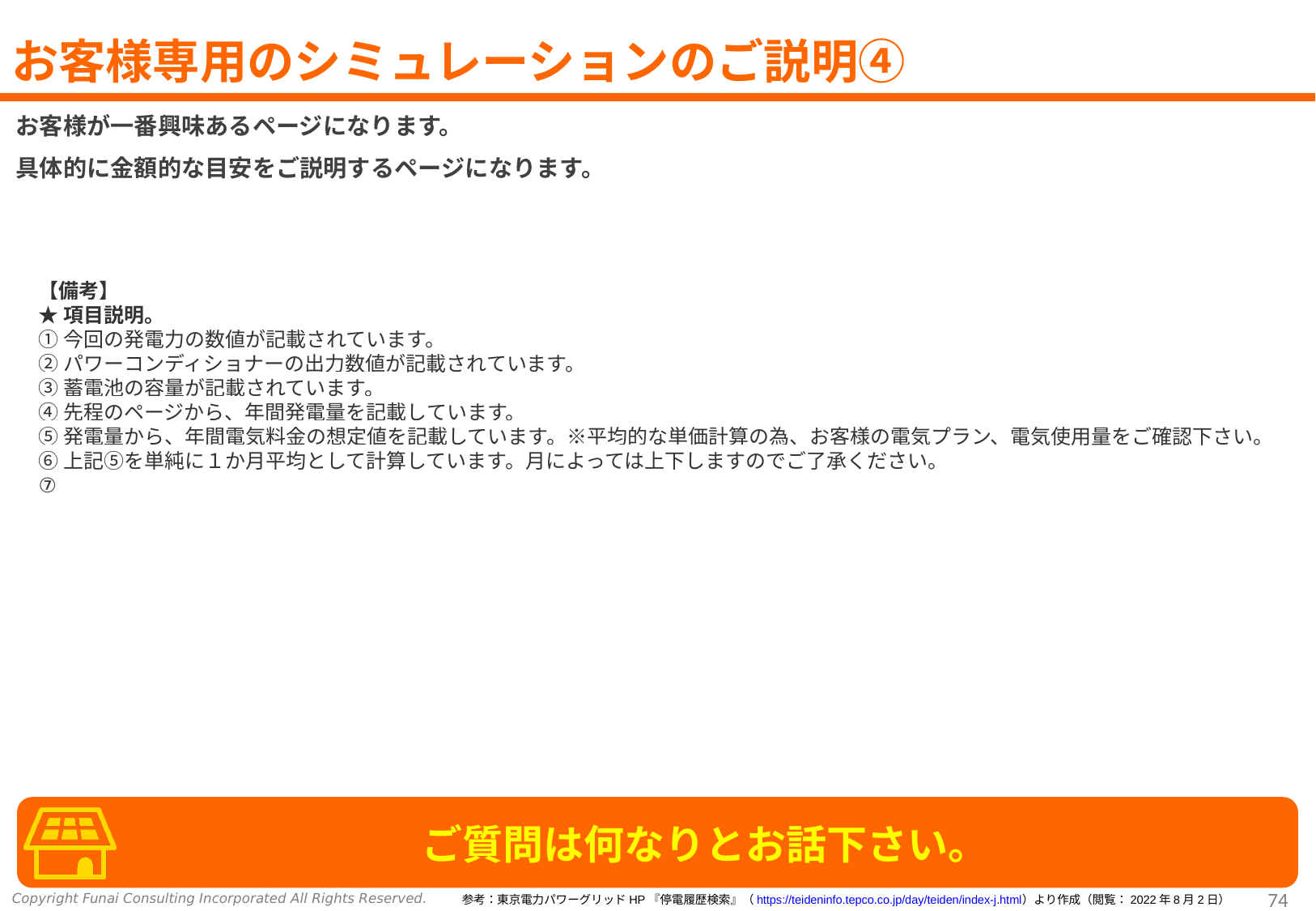

# お客様専用のシミュレーションのご説明④
お客様が一番興味あるページになります。
具体的に金額的な目安をご説明するページになります。
【備考】
★項目説明。
①今回の発電力の数値が記載されています。
②パワーコンディショナーの出力数値が記載されています。
③蓄電池の容量が記載されています。
④先程のページから、年間発電量を記載しています。
⑤発電量から、年間電気料金の想定値を記載しています。※平均的な単価計算の為、お客様の電気プラン、電気使用量をご確認下さい。
⑥上記⑤を単純に１か月平均として計算しています。月によっては上下しますのでご了承ください。
⑦
ご質問は何なりとお話下さい。
参考：東京電力パワーグリッドHP『停電履歴検索』（https://teideninfo.tepco.co.jp/day/teiden/index-j.html）より作成（閲覧：2022年8月2日）